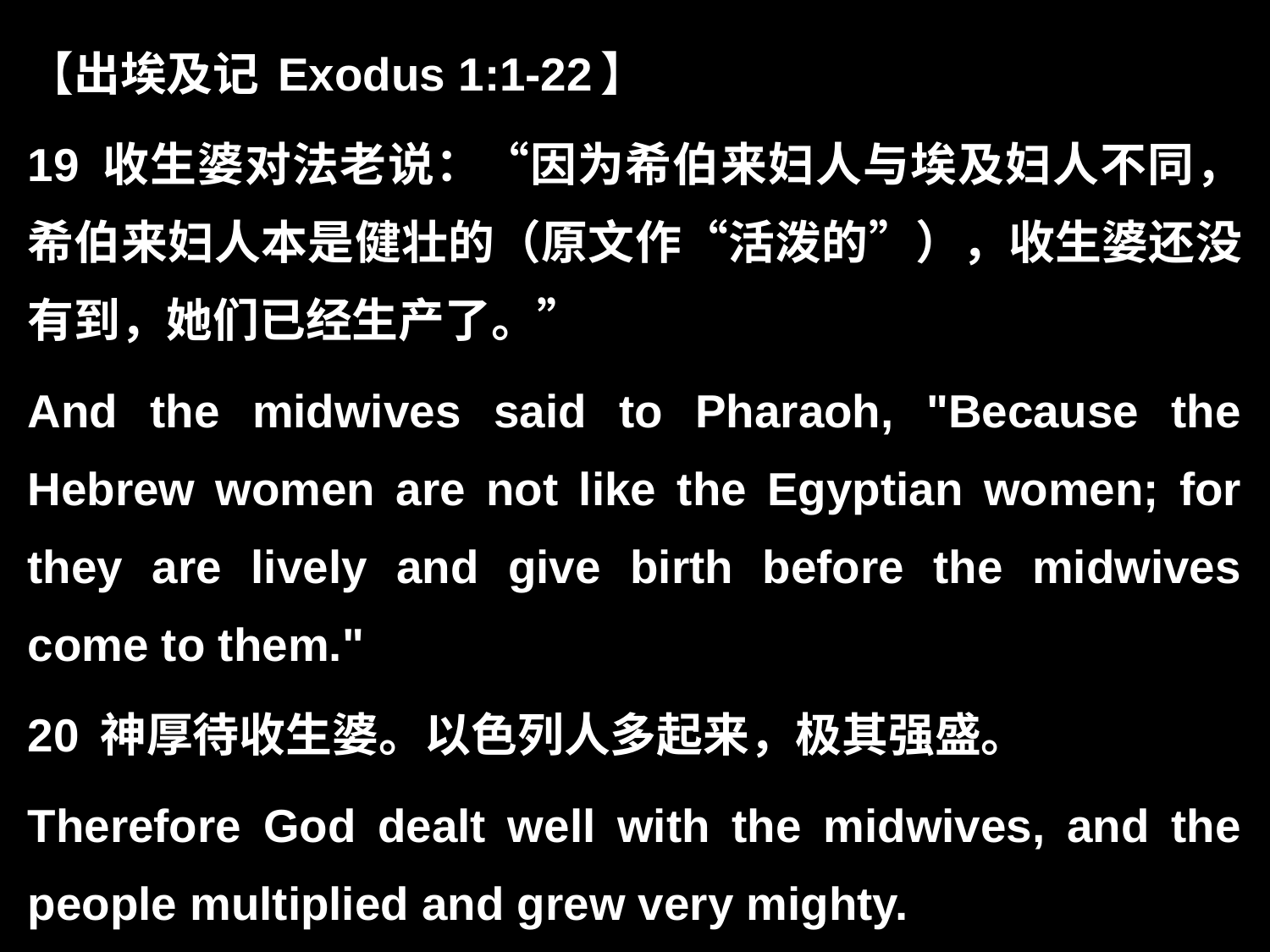

【出埃及记 Exodus 1:1-22】
19 收生婆对法老说：“因为希伯来妇人与埃及妇人不同，希伯来妇人本是健壮的（原文作“活泼的”），收生婆还没有到，她们已经生产了。”
And the midwives said to Pharaoh, "Because the Hebrew women are not like the Egyptian women; for they are lively and give birth before the midwives come to them."
20 神厚待收生婆。以色列人多起来，极其强盛。
Therefore God dealt well with the midwives, and the people multiplied and grew very mighty.